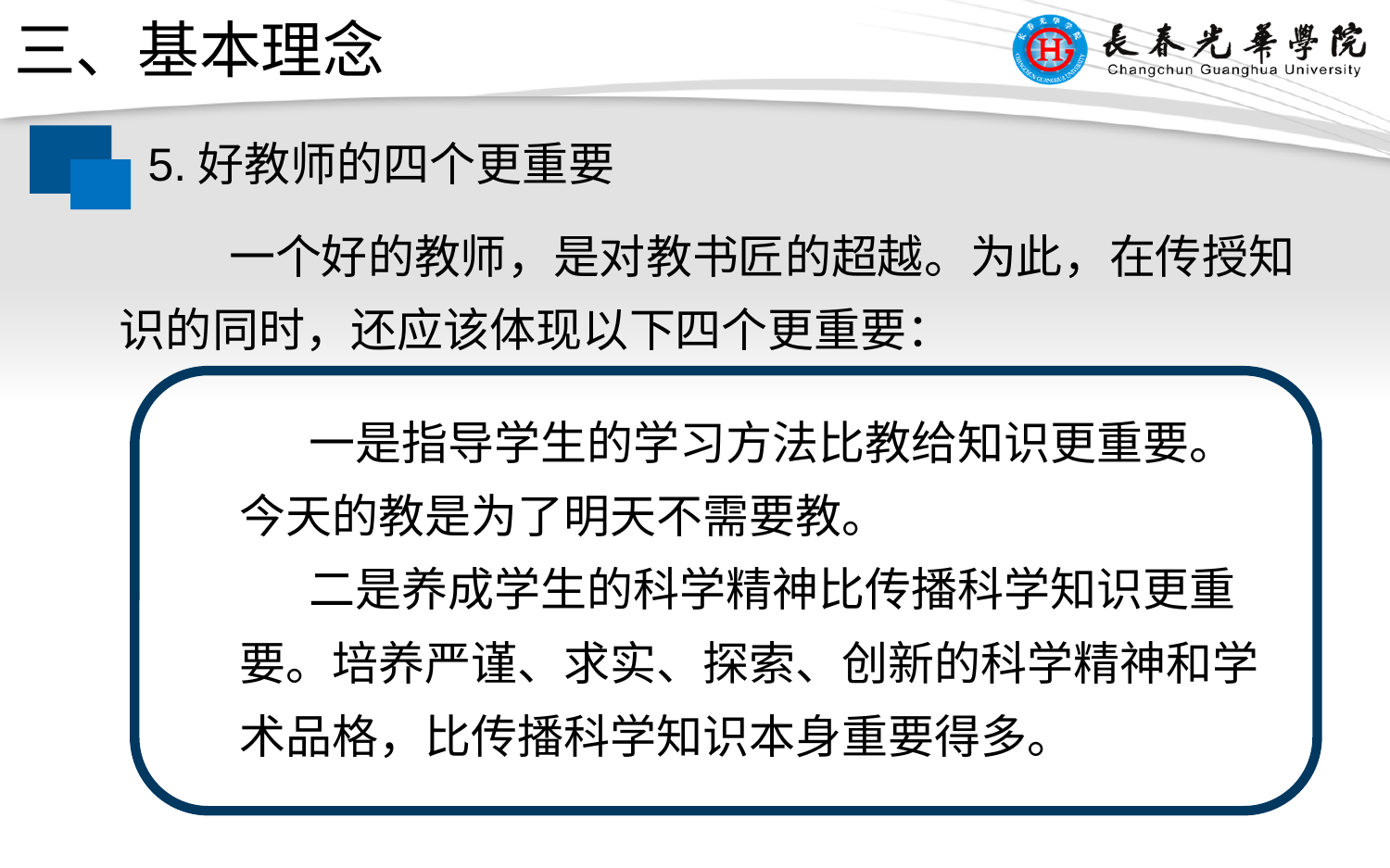

三、基本理念

5.好教师的四个更重要
一个好的教师，是对教书匠的超越。为此，在传授知识的同时，还应该体现以下四个更重要：

一是指导学生的学习方法比教给知识更重要。今天的教是为了明天不需要教。
二是养成学生的科学精神比传播科学知识更重要。培养严谨、求实、探索、创新的科学精神和学术品格，比传播科学知识本身重要得多。